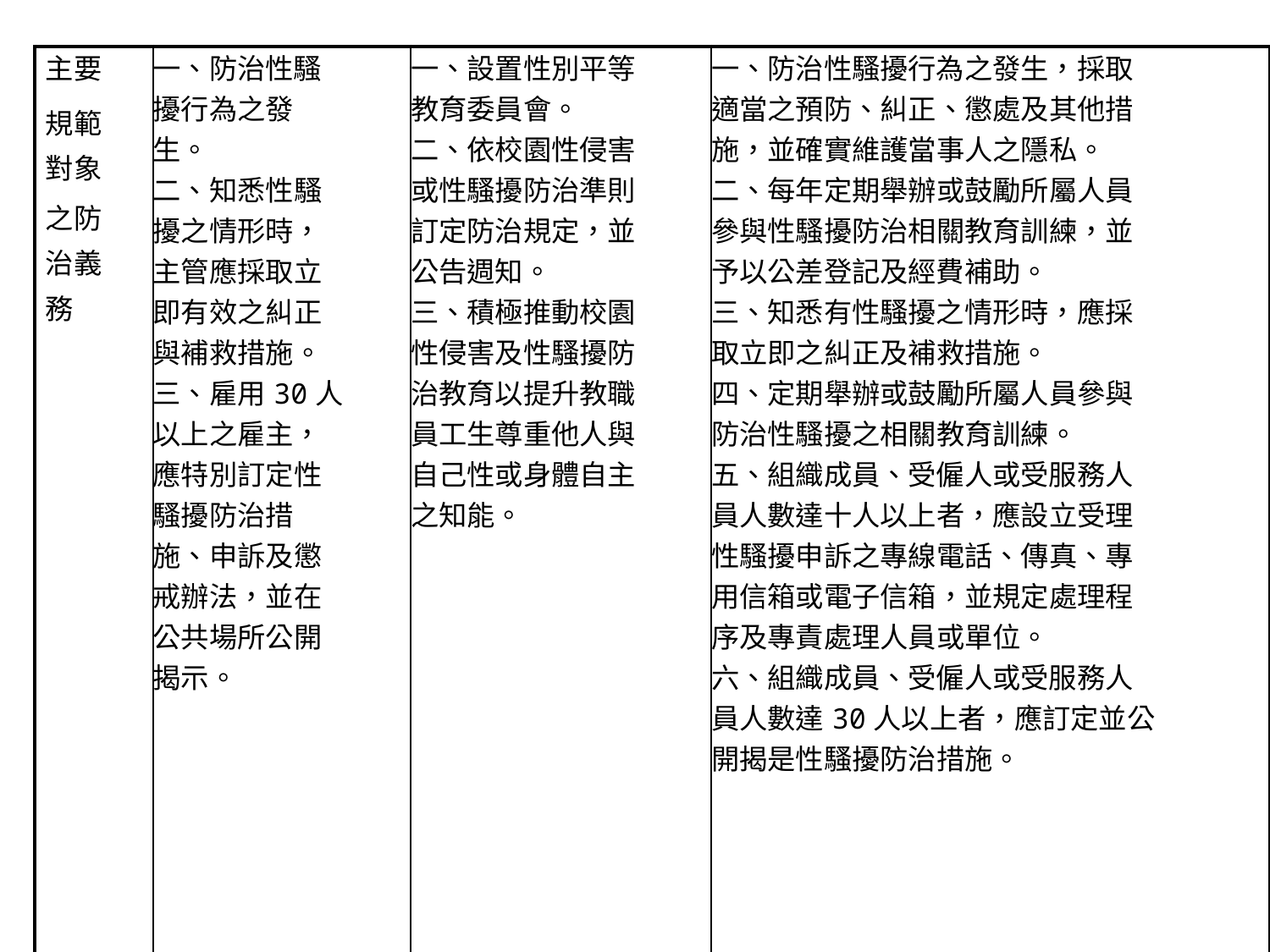

| 主要 | 一、防治性騷 擾行為之發 生。 二、知悉性騷 擾之情形時， 主管應採取立 即有效之糾正 與補救措施。 三、雇用30人 以上之雇主， 應特別訂定性 騷擾防治措 施、申訴及懲 戒辦法，並在 公共場所公開 揭示。 | 一、設置性別平等 教育委員會。 二、依校園性侵害 或性騷擾防治準則 訂定防治規定，並 公告週知。 三、積極推動校園 性侵害及性騷擾防 治教育以提升教職 員工生尊重他人與 自己性或身體自主 之知能。 | 一、防治性騷擾行為之發生，採取 適當之預防、糾正、懲處及其他措 施，並確實維護當事人之隱私。 二、每年定期舉辦或鼓勵所屬人員 參與性騷擾防治相關教育訓練，並 予以公差登記及經費補助。 三、知悉有性騷擾之情形時，應採 取立即之糾正及補救措施。 四、定期舉辦或鼓勵所屬人員參與 防治性騷擾之相關教育訓練。 五、組織成員、受僱人或受服務人 員人數達十人以上者，應設立受理 性騷擾申訴之專線電話、傳真、專 用信箱或電子信箱，並規定處理程 序及專責處理人員或單位。 六、組織成員、受僱人或受服務人 員人數達30人以上者，應訂定並公 開揭是性騷擾防治措施。 |
| --- | --- | --- | --- |
| 規範 |  |  |  |
| 對象 |  |  |  |
| 之防 |  |  |  |
| 治義 |  |  |  |
| 務 |  |  |  |